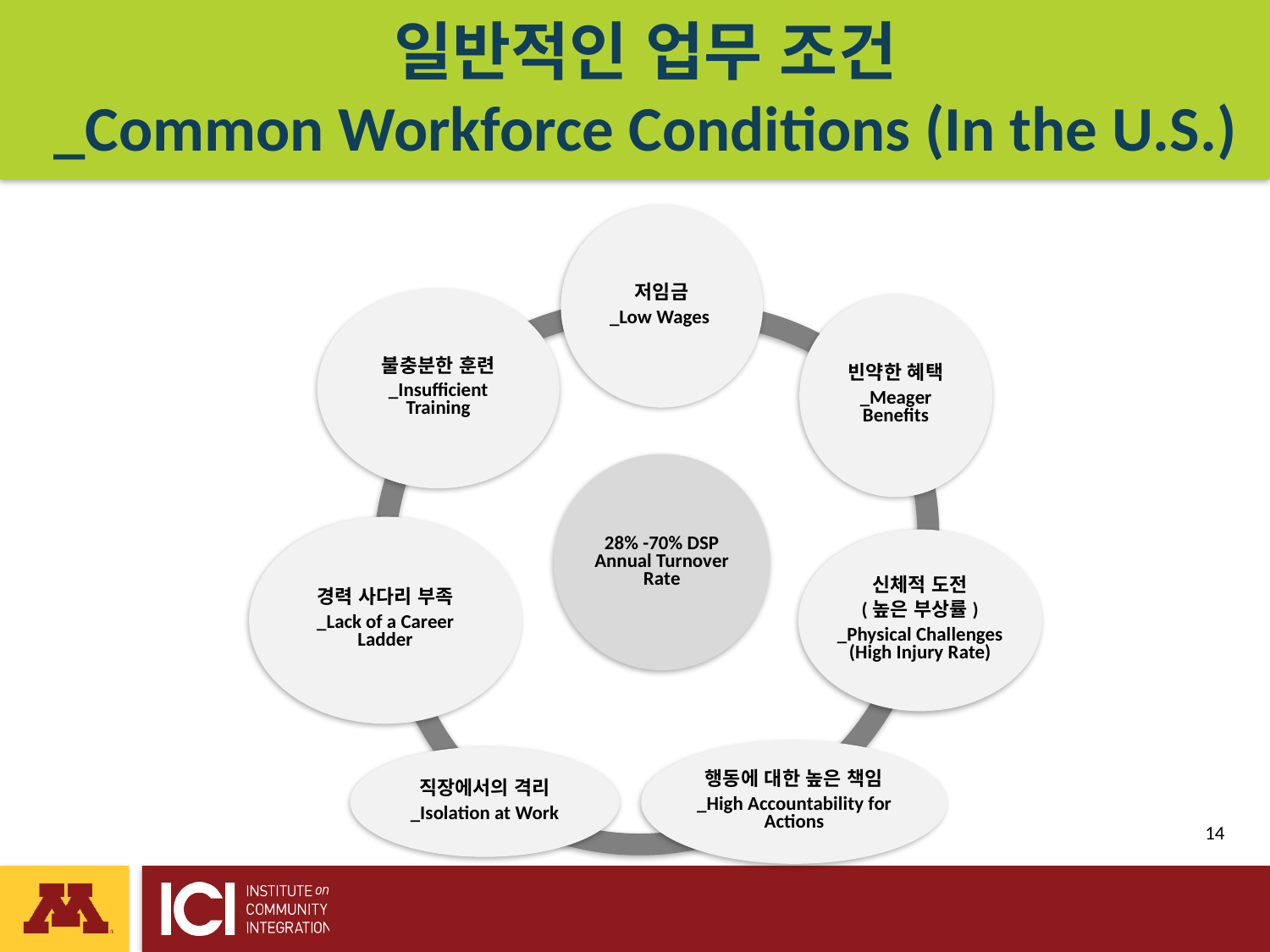

# 일반적인 업무 조건 _Common Workforce Conditions (In the U.S.)
28% -70% DSP Annual Turnover Rate
저임금
_Low Wages
빈약한 혜택
_Meager Benefits
신체적 도전
(높은 부상률)
_Physical Challenges (High Injury Rate)
행동에 대한 높은 책임
_High Accountability for Actions
직장에서의 격리
_Isolation at Work
경력 사다리 부족
_Lack of a Career Ladder
불충분한 훈련
_Insufficient Training
                                                                                                                                                                                                                                                                     14